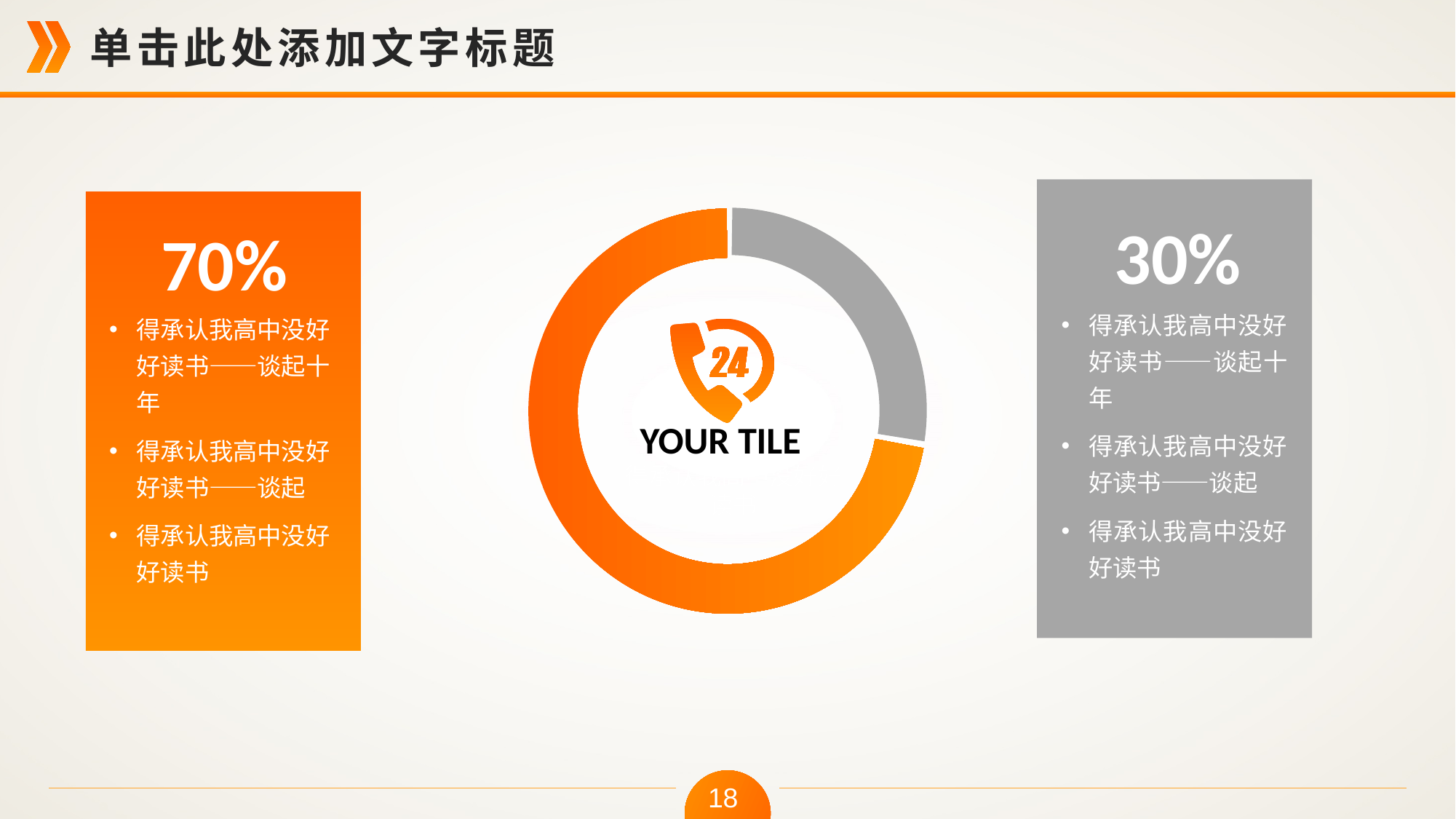

30%
得承认我高中没好好读书——谈起十年
得承认我高中没好好读书——谈起
得承认我高中没好好读书

70%
得承认我高中没好好读书——谈起十年
得承认我高中没好好读书——谈起
得承认我高中没好好读书

YOUR TILE
得承认我高中没好好读书